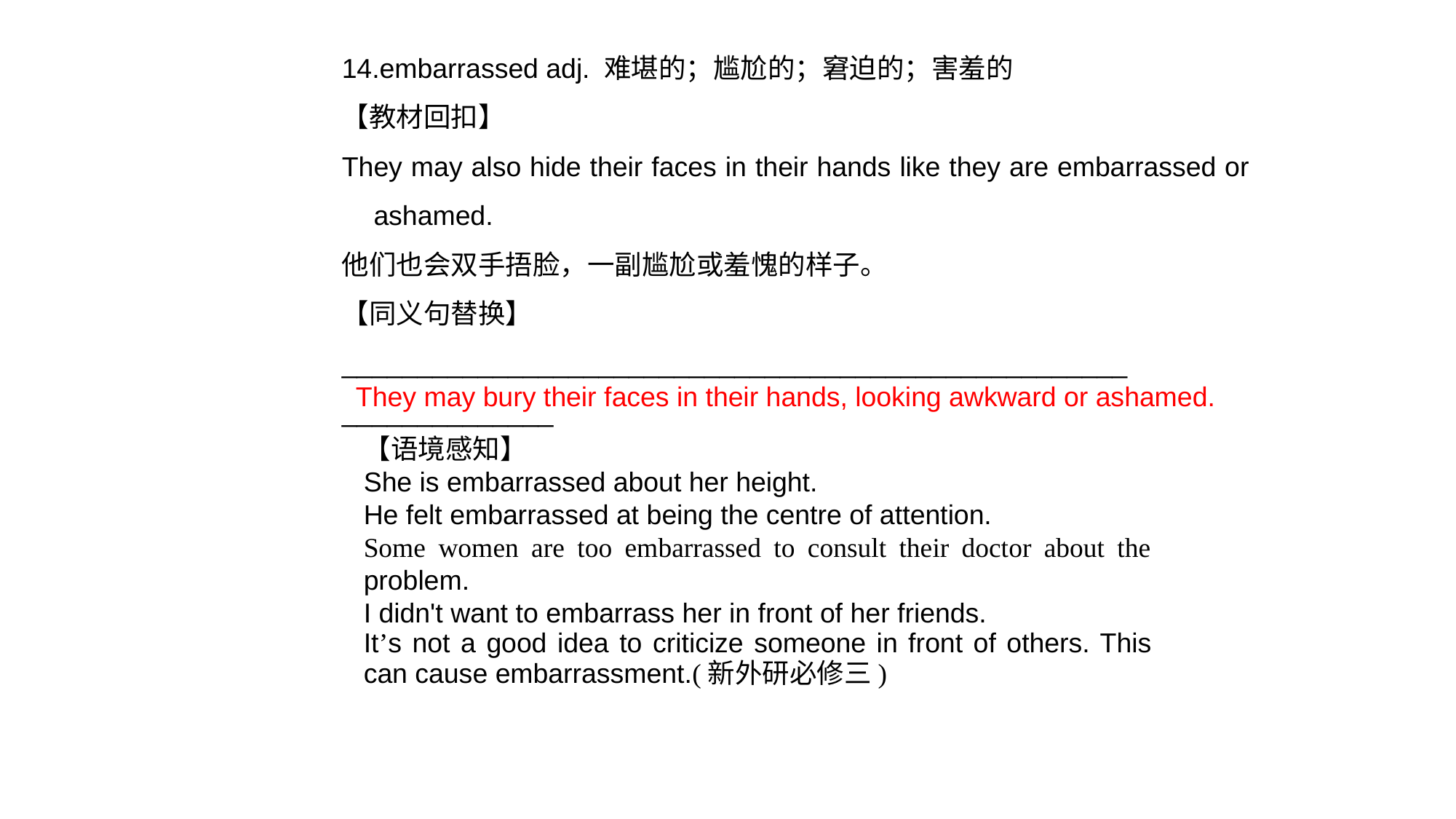

14.embarrassed adj. 难堪的；尴尬的；窘迫的；害羞的
【教材回扣】
They may also hide their faces in their hands like they are embarrassed or ashamed.
他们也会双手捂脸，一副尴尬或羞愧的样子。
【同义句替换】
__________________________________________________________________
They may bury their faces in their hands, looking awkward or ashamed.
【语境感知】
She is embarrassed about her height.
He felt embarrassed at being the centre of attention.
Some women are too embarrassed to consult their doctor about the problem.
I didn't want to embarrass her in front of her friends.
It’s not a good idea to criticize someone in front of others. This can cause embarrassment.(新外研必修三)